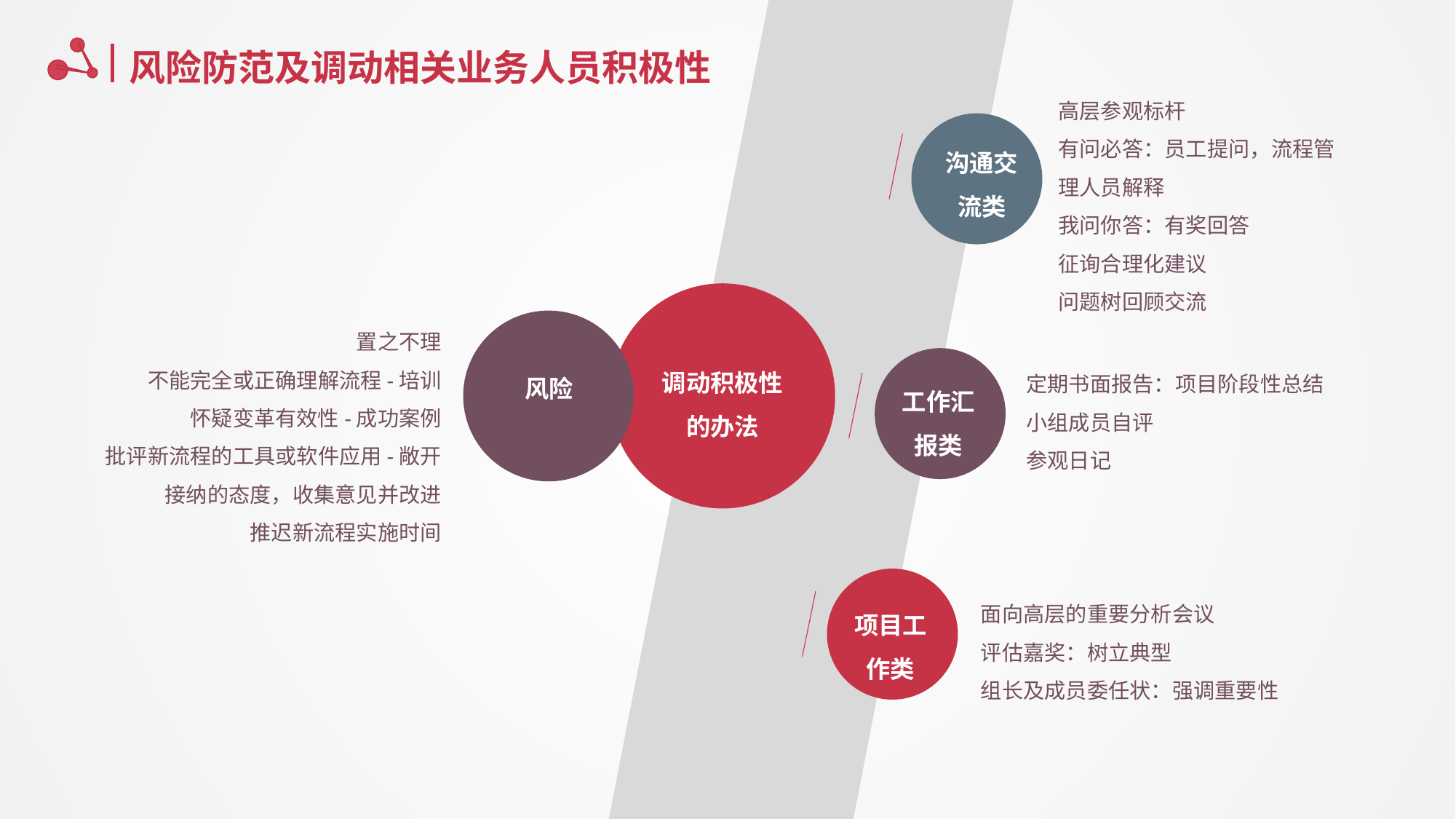

风险防范及调动相关业务人员积极性

高层参观标杆
有问必答：员工提问，流程管理人员解释
我问你答：有奖回答
征询合理化建议
问题树回顾交流

沟通交流类

调动积极性的办法
置之不理
不能完全或正确理解流程-培训
怀疑变革有效性-成功案例
批评新流程的工具或软件应用-敞开接纳的态度，收集意见并改进
推迟新流程实施时间

风险

工作汇报类
定期书面报告：项目阶段性总结
小组成员自评
参观日记

项目工作类
面向高层的重要分析会议
评估嘉奖：树立典型
组长及成员委任状：强调重要性